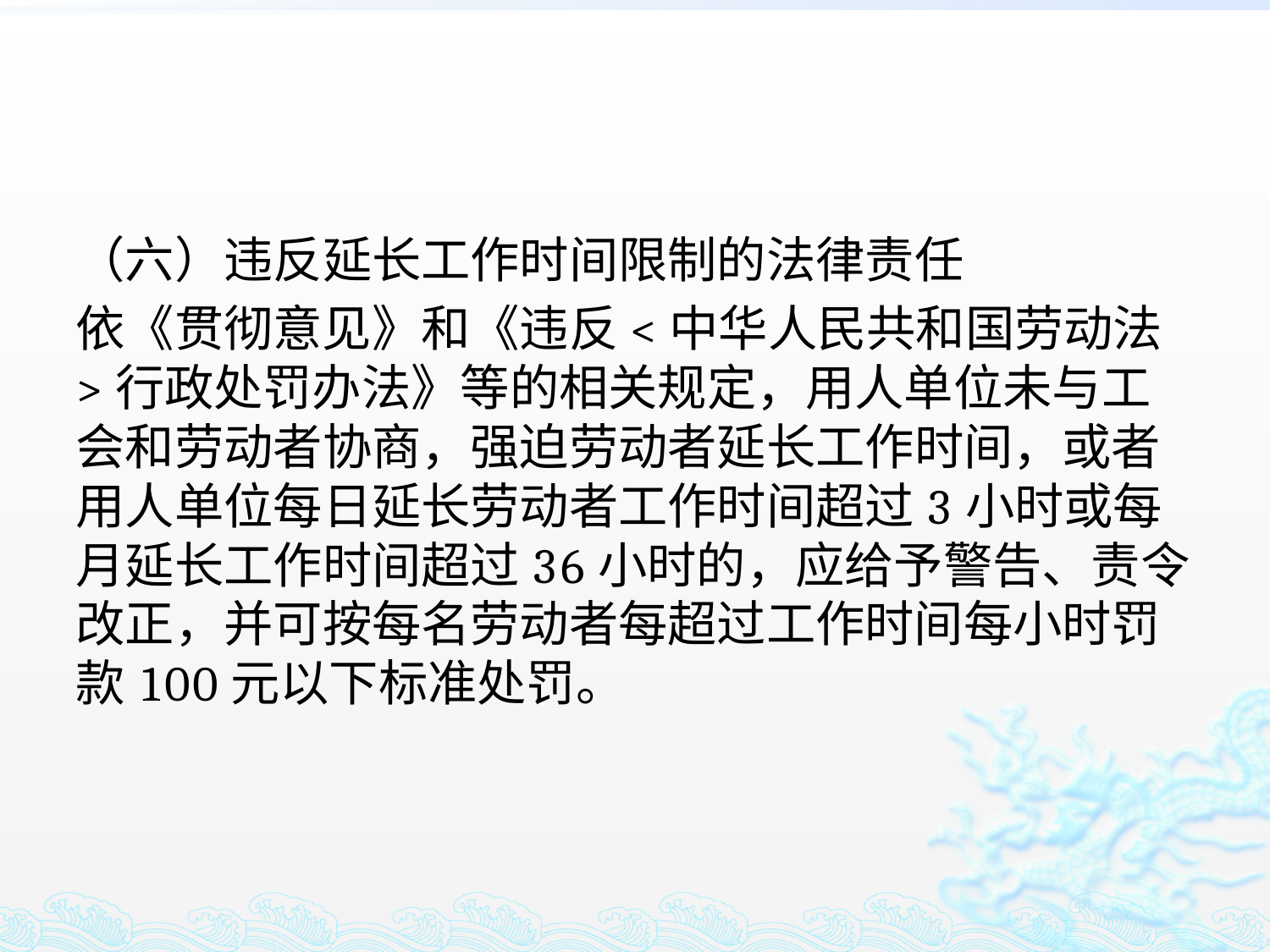

#
（六）违反延长工作时间限制的法律责任
依《贯彻意见》和《违反<中华人民共和国劳动法>行政处罚办法》等的相关规定，用人单位未与工会和劳动者协商，强迫劳动者延长工作时间，或者用人单位每日延长劳动者工作时间超过3小时或每月延长工作时间超过36小时的，应给予警告、责令改正，并可按每名劳动者每超过工作时间每小时罚款100元以下标准处罚。